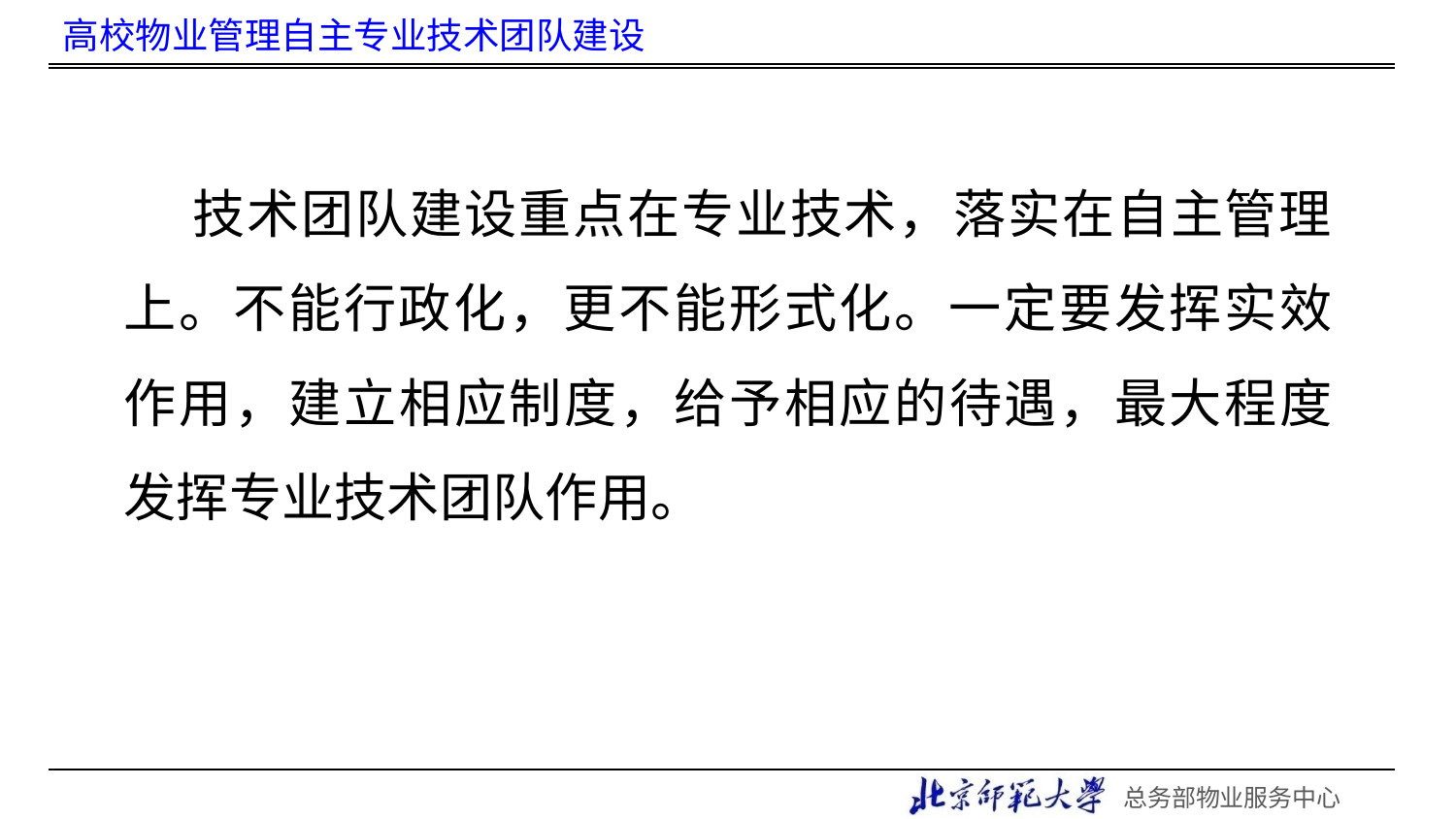

技术团队建设重点在专业技术，落实在自主管理上。不能行政化，更不能形式化。一定要发挥实效作用，建立相应制度，给予相应的待遇，最大程度发挥专业技术团队作用。